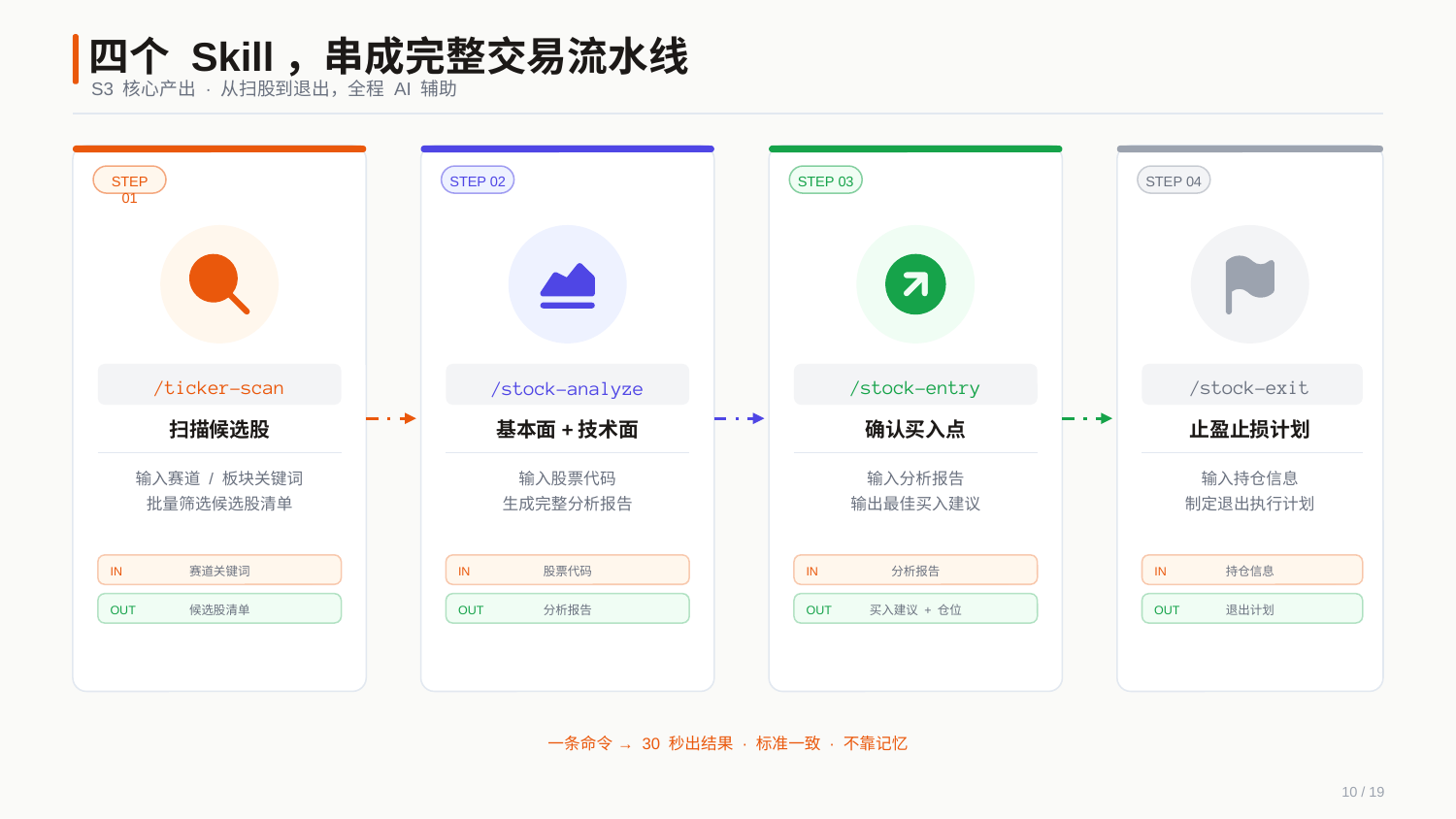

四个 Skill，串成完整交易流水线

S3 核心产出 · 从扫股到退出，全程 AI 辅助

STEP 01
STEP 02
STEP 03
STEP 04

/ticker-scan
/stock-entry
/stock-exit
/stock-analyze

扫描候选股
基本面+技术面
确认买入点
止盈止损计划

输入赛道 / 板块关键词
输入股票代码
输入分析报告
输入持仓信息
批量筛选候选股清单
生成完整分析报告
输出最佳买入建议
制定退出执行计划

IN
赛道关键词
IN
股票代码
IN
分析报告
IN
持仓信息

OUT
候选股清单
OUT
分析报告
OUT
买入建议 + 仓位
OUT
退出计划
一条命令 → 30 秒出结果 · 标准一致 · 不靠记忆
10 / 19